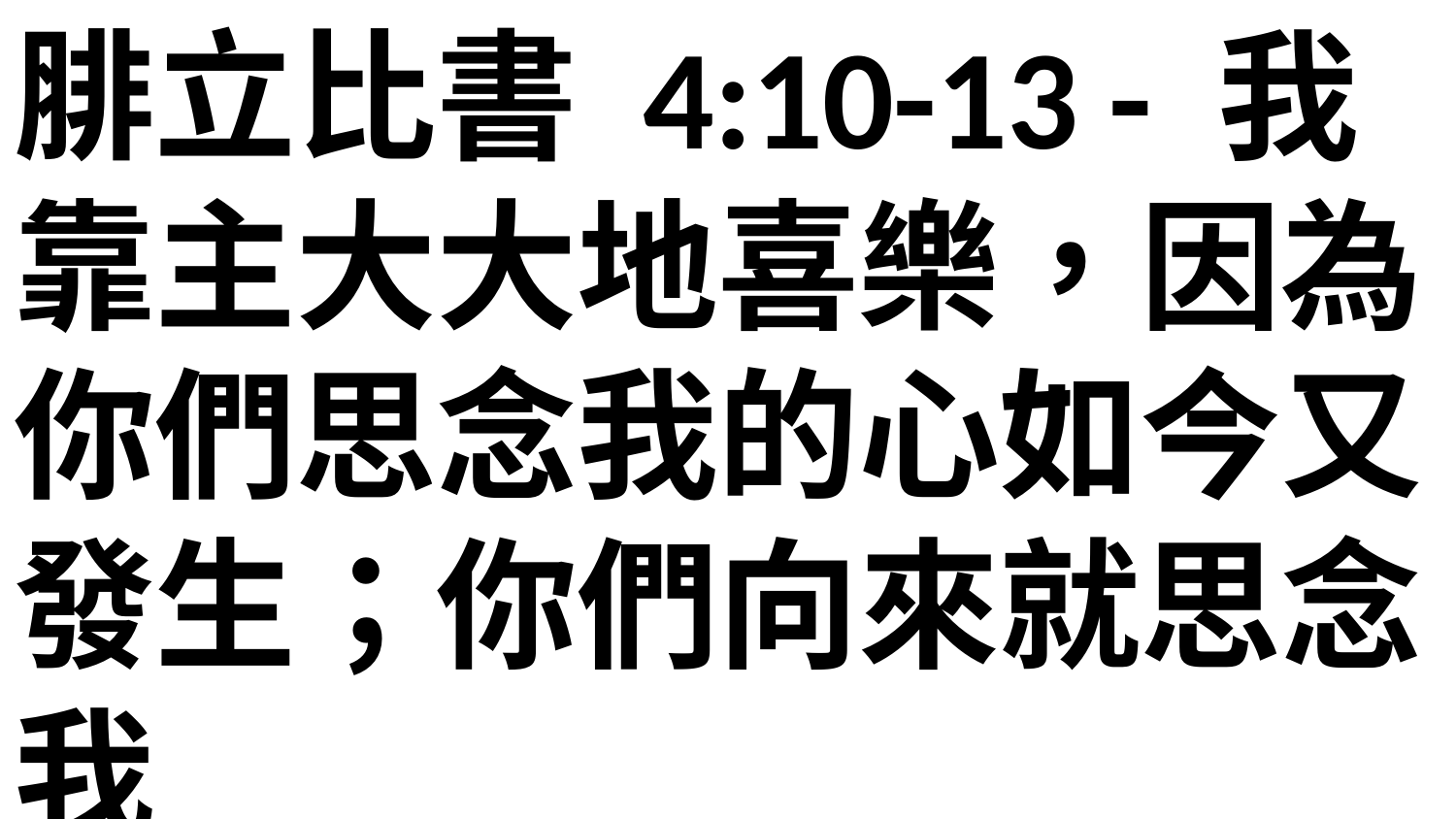

腓立比書 4:10-13 - 我靠主大大地喜樂，因為你們思念我的心如今又發生；你們向來就思念我
，

只是沒得機會。

我並不是因缺乏說這話，我無論在什麼景況都可以知足，這是我已經學會了。 我知道怎樣處卑賤，也知道怎樣處豐富，或飽足或飢餓，或有餘或缺乏，隨事隨在，我都得了祕訣。 我靠著那加給我力量的，凡事都能做。